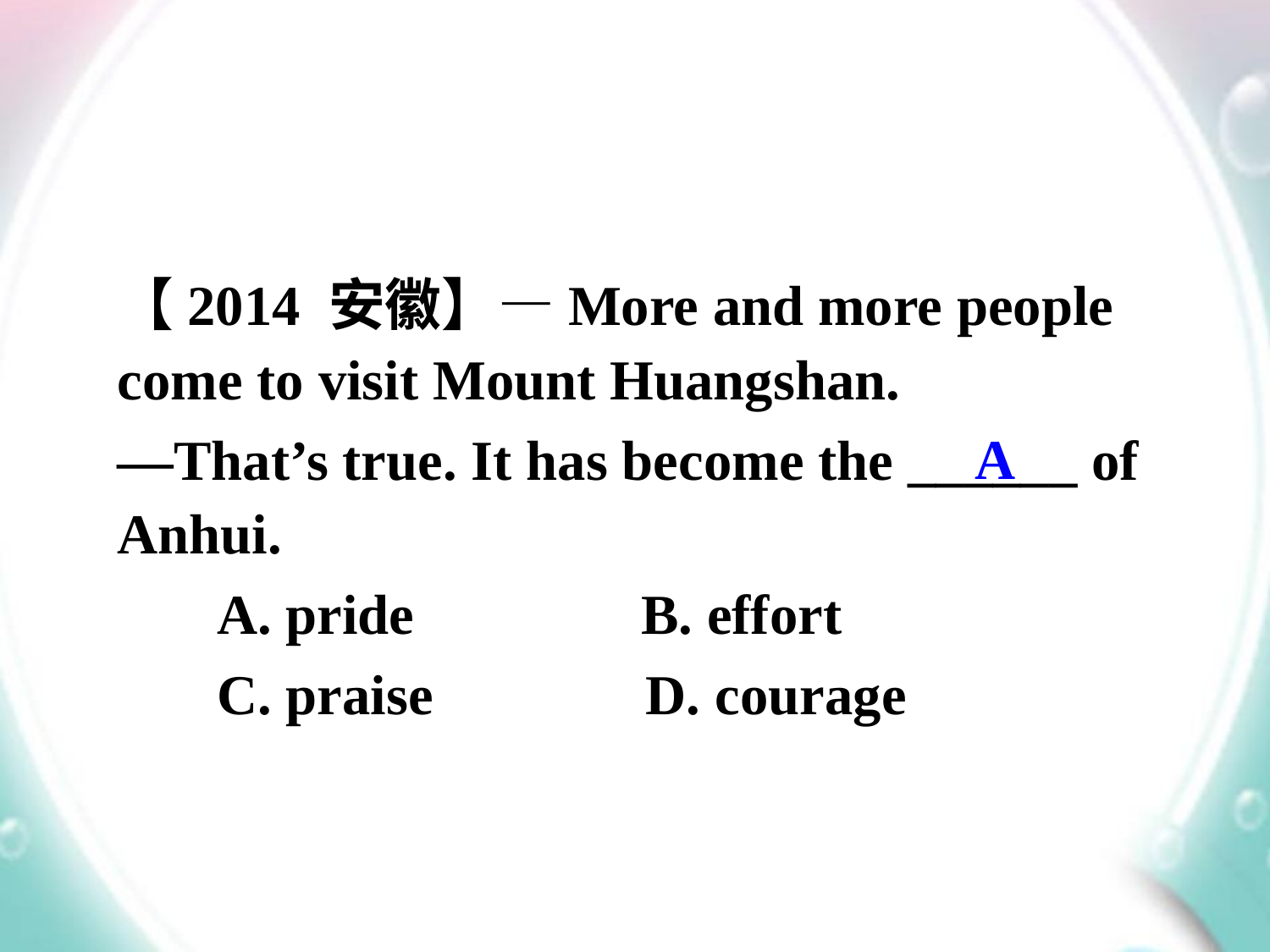

【2014 安徽】—More and more people come to visit Mount Huangshan.
—That’s true. It has become the ______ of Anhui.
       A. pride                B. effort
       C. praise               D. courage
A